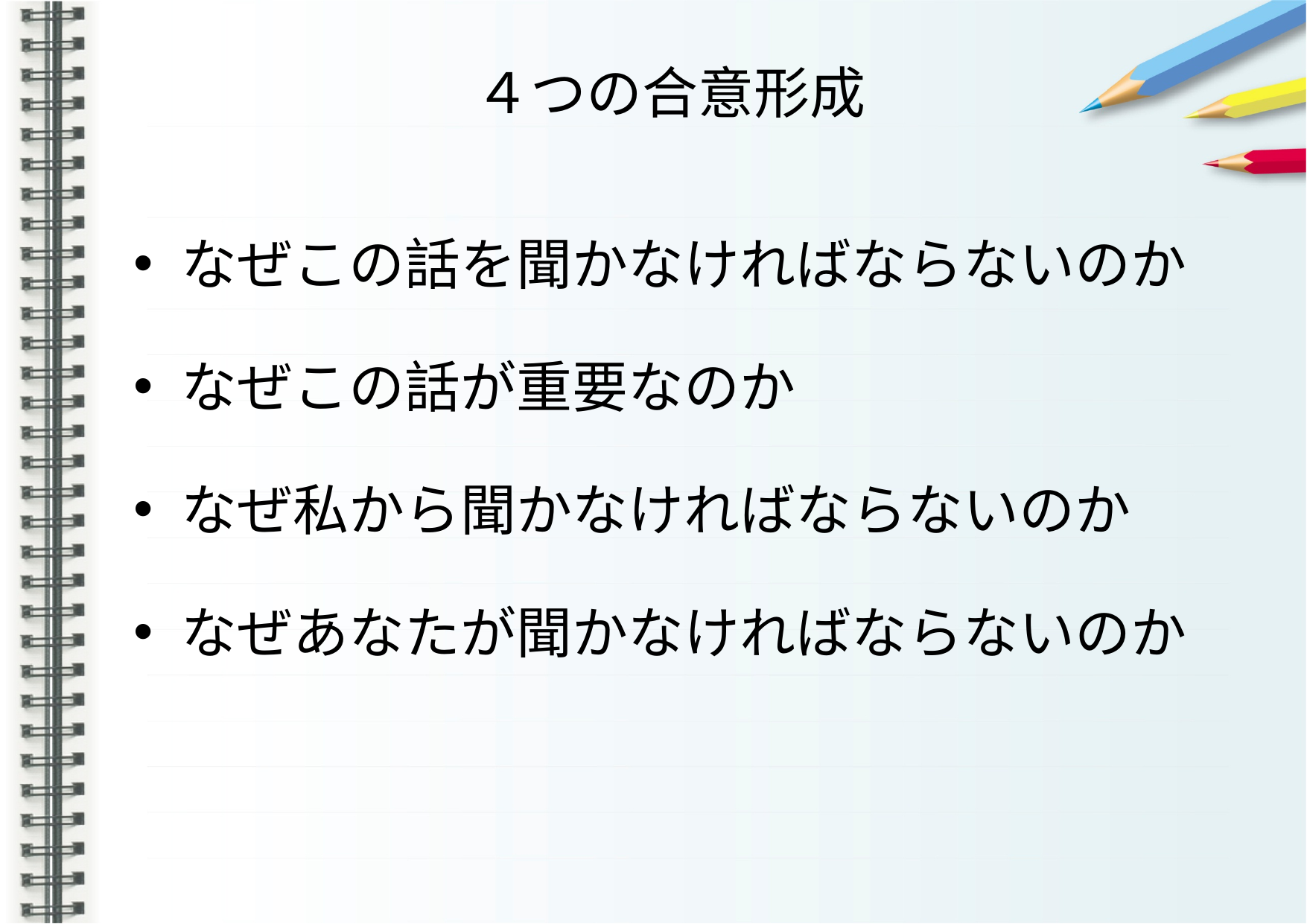

４つの合意形成
なぜこの話を聞かなければならないのか

なぜこの話が重要なのか

なぜ私から聞かなければならないのか

なぜあなたが聞かなければならないのか